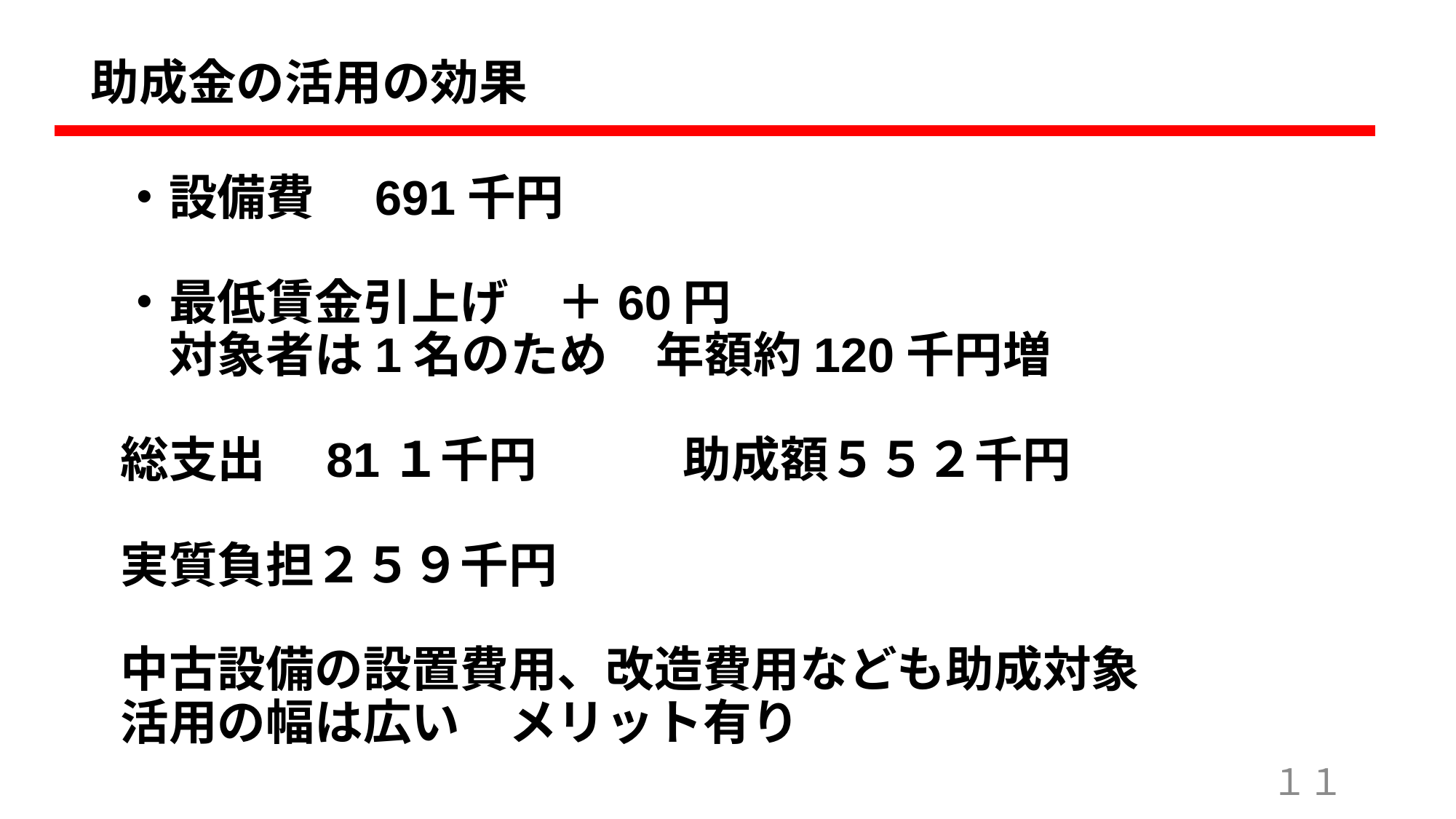

助成金の活用の効果
・設備費　691千円

・最低賃金引上げ　＋60円
　対象者は1名のため　年額約120千円増

総支出　81１千円　　　助成額５５２千円

実質負担２５９千円

中古設備の設置費用、改造費用なども助成対象
活用の幅は広い　メリット有り
１１